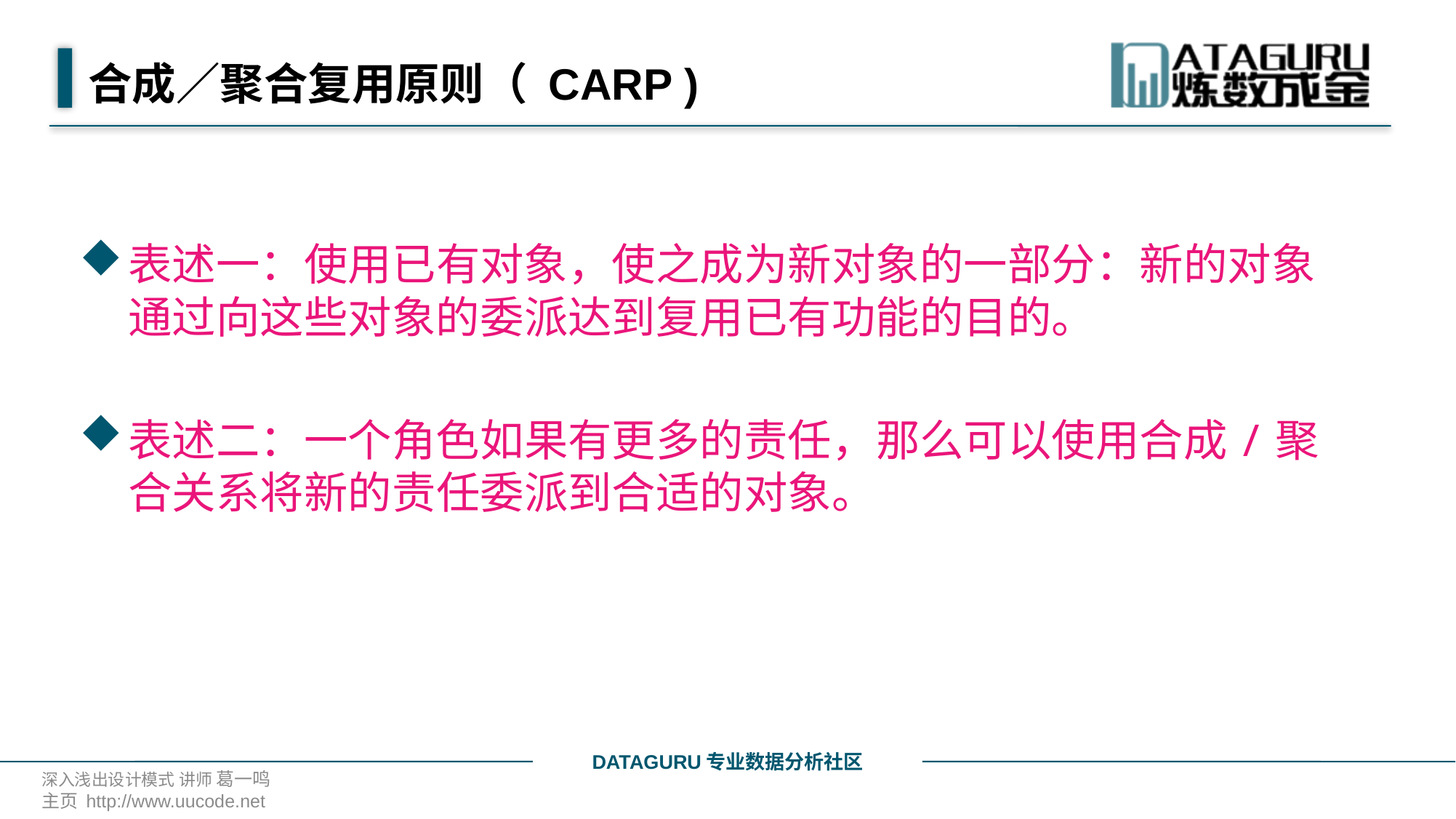

# 合成／聚合复用原则（ CARP )

表述一：使用已有对象，使之成为新对象的一部分：新的对象通过向这些对象的委派达到复用已有功能的目的。

表述二：一个角色如果有更多的责任，那么可以使用合成/聚合关系将新的责任委派到合适的对象。